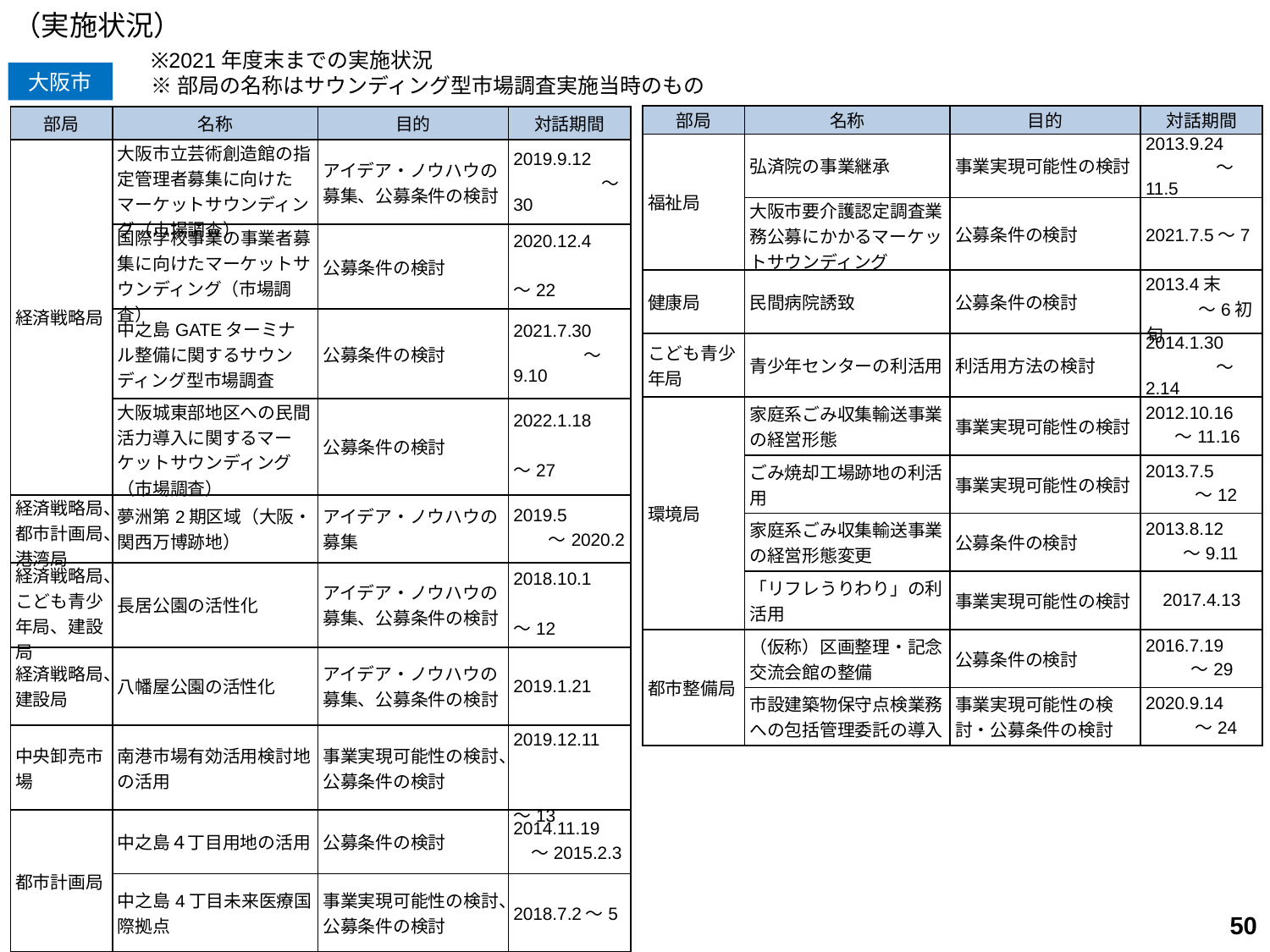

（実施状況）
※2021年度末までの実施状況
※部局の名称はサウンディング型市場調査実施当時のもの
大阪市
| 部局 | 名称 | 目的 | 対話期間 |
| --- | --- | --- | --- |
| 福祉局 | 弘済院の事業継承 | 事業実現可能性の検討 | 2013.9.24 　　　　～11.5 |
|  | 大阪市要介護認定調査業務公募にかかるマーケットサウンディング | 公募条件の検討 | 2021.7.5～7 |
| 健康局 | 民間病院誘致 | 公募条件の検討 | 2013.4末 　　　～6初旬 |
| こども青少年局 | 青少年センターの利活用 | 利活用方法の検討 | 2014.1.30 　　　　～2.14 |
| 環境局 | 家庭系ごみ収集輸送事業の経営形態 | 事業実現可能性の検討 | 2012.10.16 ～11.16 |
|  | ごみ焼却工場跡地の利活用 | 事業実現可能性の検討 | 2013.7.5 ～12 |
|  | 家庭系ごみ収集輸送事業の経営形態変更 | 公募条件の検討 | 2013.8.12 ～9.11 |
|  | 「リフレうりわり」の利活用 | 事業実現可能性の検討 | 2017.4.13 |
| 都市整備局 | （仮称）区画整理・記念交流会館の整備 | 公募条件の検討 | 2016.7.19 ～29 |
|  | 市設建築物保守点検業務への包括管理委託の導入 | 事業実現可能性の検討・公募条件の検討 | 2020.9.14 ～24 |
| 部局 | 名称 | 目的 | 対話期間 |
| --- | --- | --- | --- |
| 経済戦略局 | 大阪市立芸術創造館の指定管理者募集に向けたマーケットサウンディング（市場調査） | アイデア・ノウハウの募集、公募条件の検討 | 2019.9.12 　　　　　～30 |
|  | 国際学校事業の事業者募集に向けたマーケットサウンディング（市場調査） | 公募条件の検討 | 2020.12.4 　　　　　　～22 |
|  | 中之島GATEターミナル整備に関するサウンディング型市場調査 | 公募条件の検討 | 2021.7.30 　　　　～9.10 |
|  | 大阪城東部地区への民間活力導入に関するマーケットサウンディング（市場調査） | 公募条件の検討 | 2022.1.18 　　　　　　～27 |
| 経済戦略局、都市計画局、港湾局 | 夢洲第2期区域（大阪・関西万博跡地） | アイデア・ノウハウの募集 | 2019.5 　　～2020.2 |
| 経済戦略局、こども青少年局、建設局 | 長居公園の活性化 | アイデア・ノウハウの募集、公募条件の検討 | 2018.10.1 　　　　　　～12 |
| 経済戦略局、建設局 | 八幡屋公園の活性化 | アイデア・ノウハウの募集、公募条件の検討 | 2019.1.21 |
| 中央卸売市場 | 南港市場有効活用検討地の活用 | 事業実現可能性の検討、公募条件の検討 | 2019.12.11　　　 　　　　　　～13 |
| 都市計画局 | 中之島４丁目用地の活用 | 公募条件の検討 | 2014.11.19 　～2015.2.3 |
|  | 中之島4丁目未来医療国際拠点 | 事業実現可能性の検討、公募条件の検討 | 2018.7.2～5 |
50